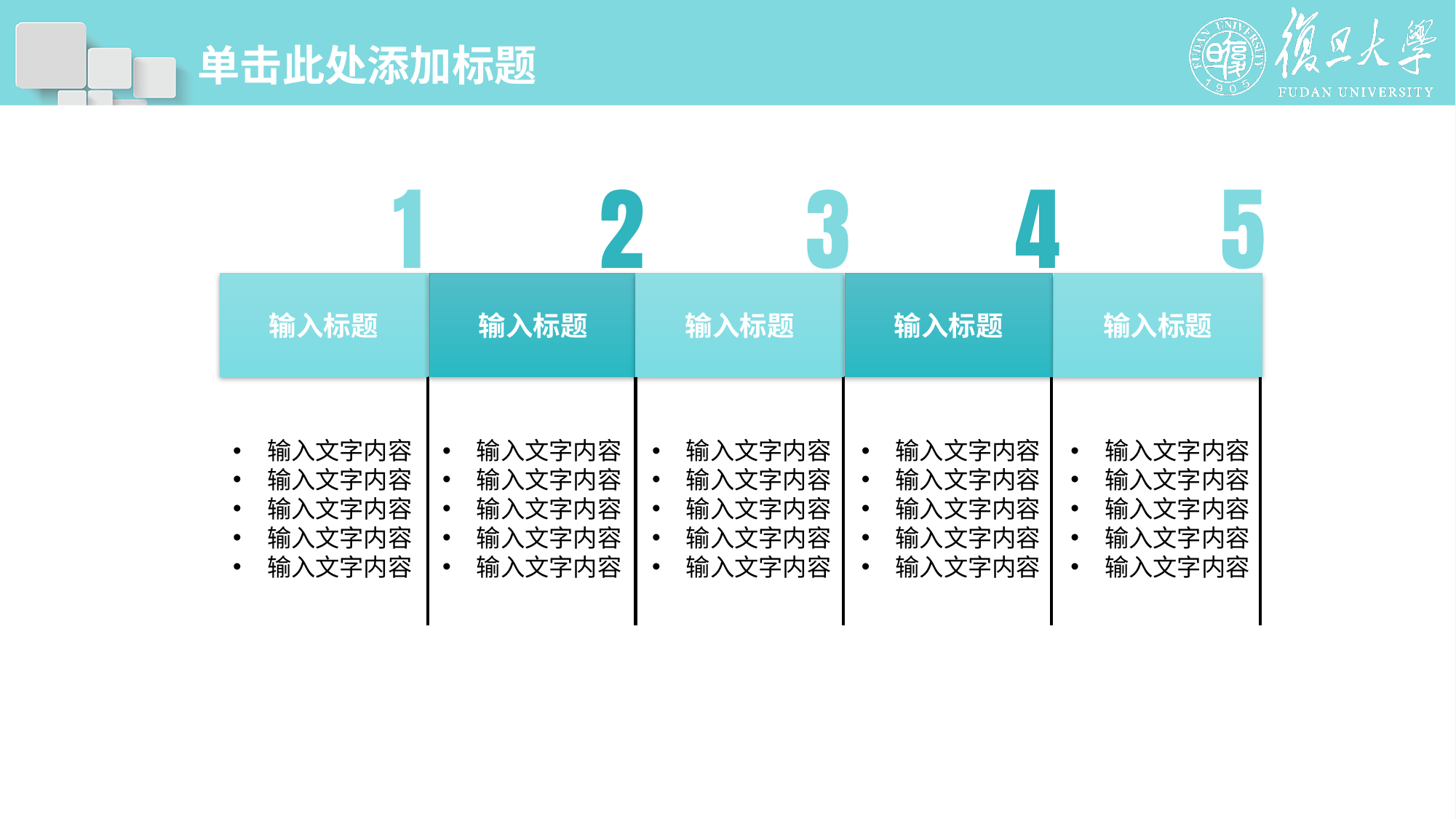

# 单击此处添加标题
1
输入标题
输入文字内容
输入文字内容
输入文字内容
输入文字内容
输入文字内容
2
输入标题
输入文字内容
输入文字内容
输入文字内容
输入文字内容
输入文字内容
3
输入标题
输入文字内容
输入文字内容
输入文字内容
输入文字内容
输入文字内容
4
输入标题
输入文字内容
输入文字内容
输入文字内容
输入文字内容
输入文字内容
5
输入标题
输入文字内容
输入文字内容
输入文字内容
输入文字内容
输入文字内容